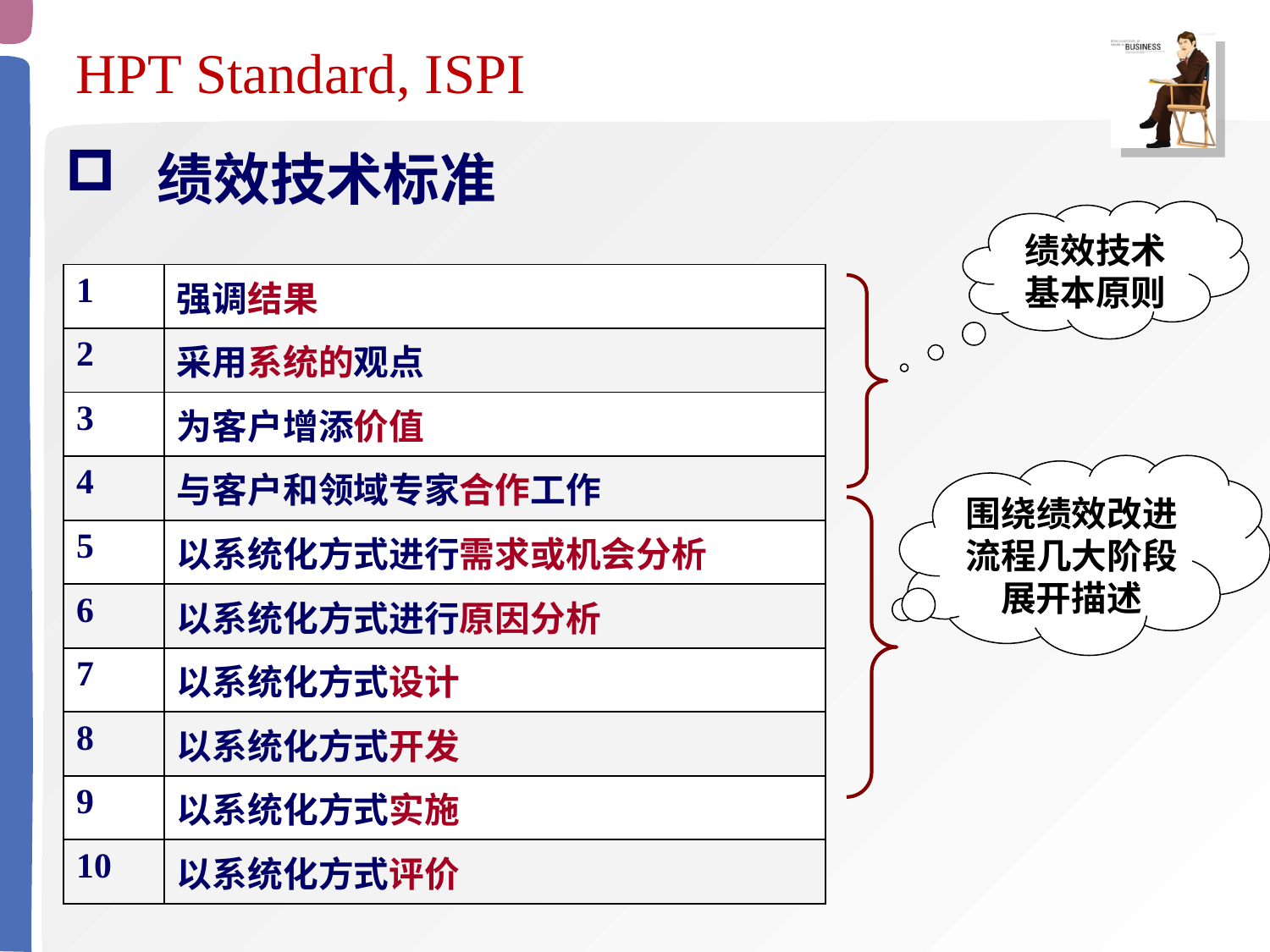

HPT Standard, ISPI
  绩效技术标准
绩效技术基本原则
| 1 | 强调结果 |
| --- | --- |
| 2 | 采用系统的观点 |
| 3 | 为客户增添价值 |
| 4 | 与客户和领域专家合作工作 |
| 5 | 以系统化方式进行需求或机会分析 |
| 6 | 以系统化方式进行原因分析 |
| 7 | 以系统化方式设计 |
| 8 | 以系统化方式开发 |
| 9 | 以系统化方式实施 |
| 10 | 以系统化方式评价 |

围绕绩效改进流程几大阶段展开描述